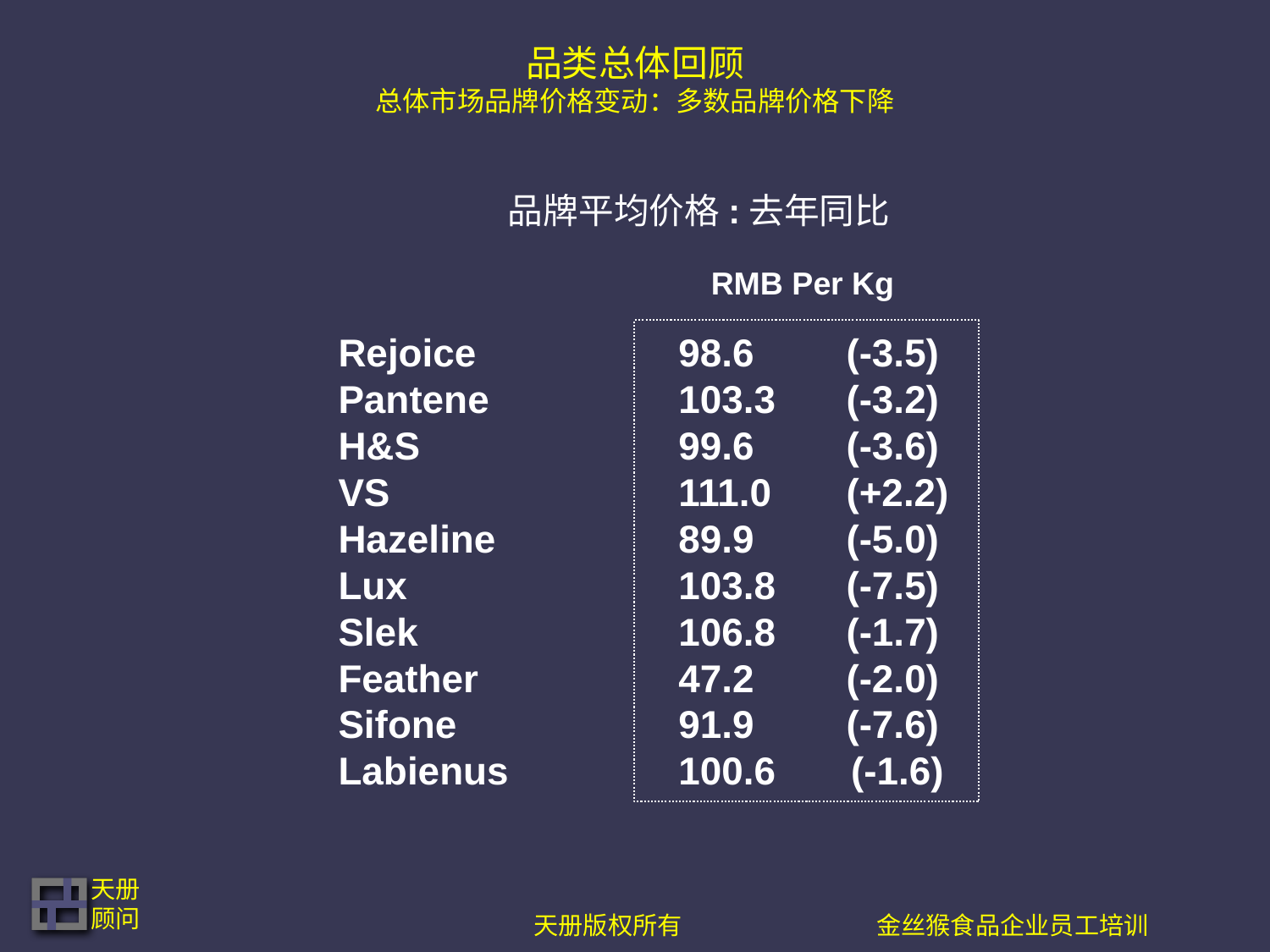

# 品类总体回顾 总体市场品牌价格变动：多数品牌价格下降
                                                     品牌平均价格:去年同比

	             		           RMB Per Kg

		Rejoice	        98.6	(-3.5)
		Pantene	        103.3	(-3.2)
		H&S		        99.6	(-3.6)
		VS		        111.0	(+2.2)
		Hazeline	        89.9	(-5.0)
		Lux		        103.8	(-7.5)
		Slek		        106.8	(-1.7)
		Feather	        47.2	(-2.0)
		Sifone		        91.9	(-7.6)
		Labienus	        100.6       (-1.6)

29